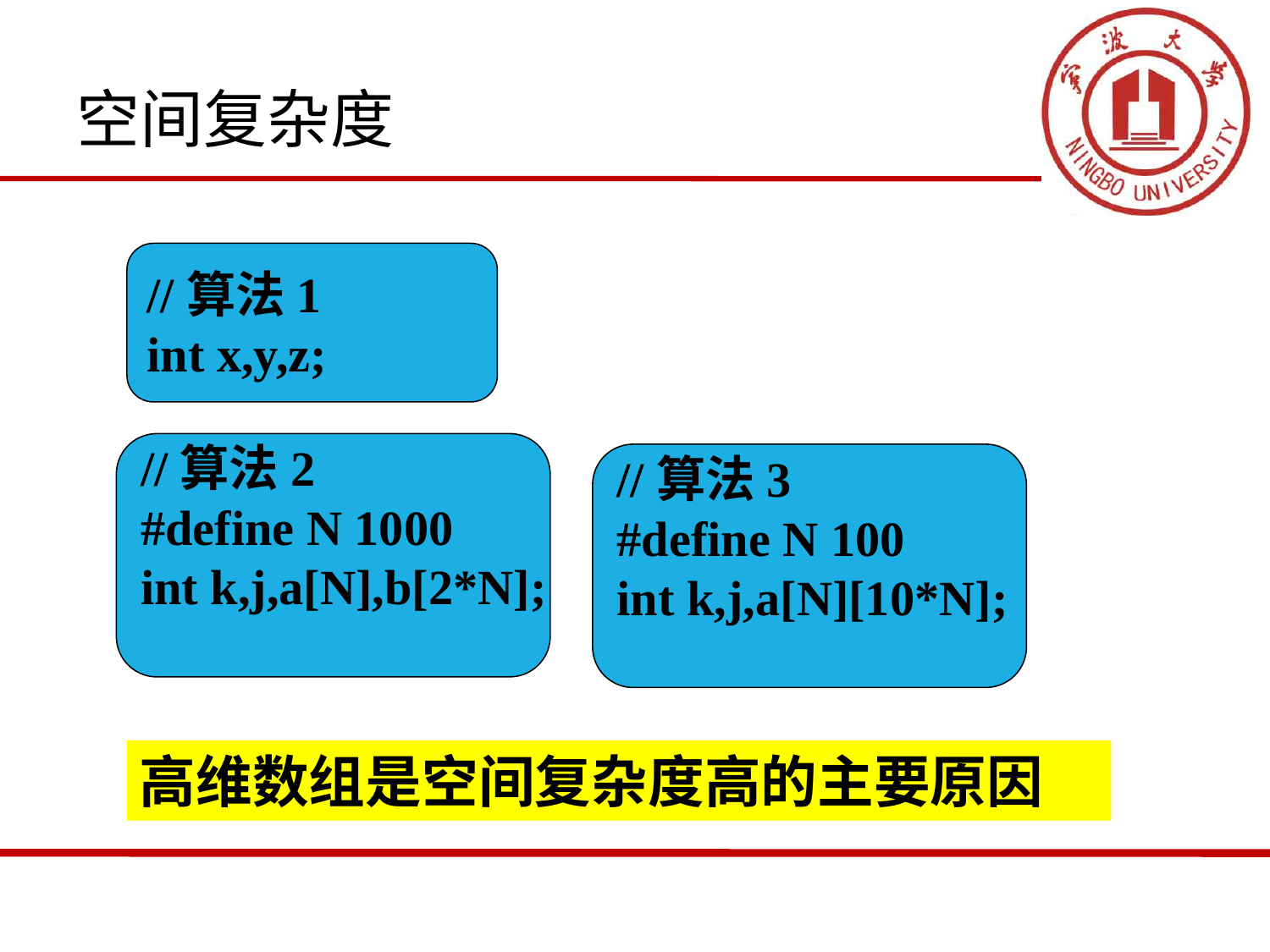

# 空间复杂度
//算法1
int x,y,z;
//算法2
#define N 1000
int k,j,a[N],b[2*N];

//算法3
#define N 100
int k,j,a[N][10*N];

高维数组是空间复杂度高的主要原因